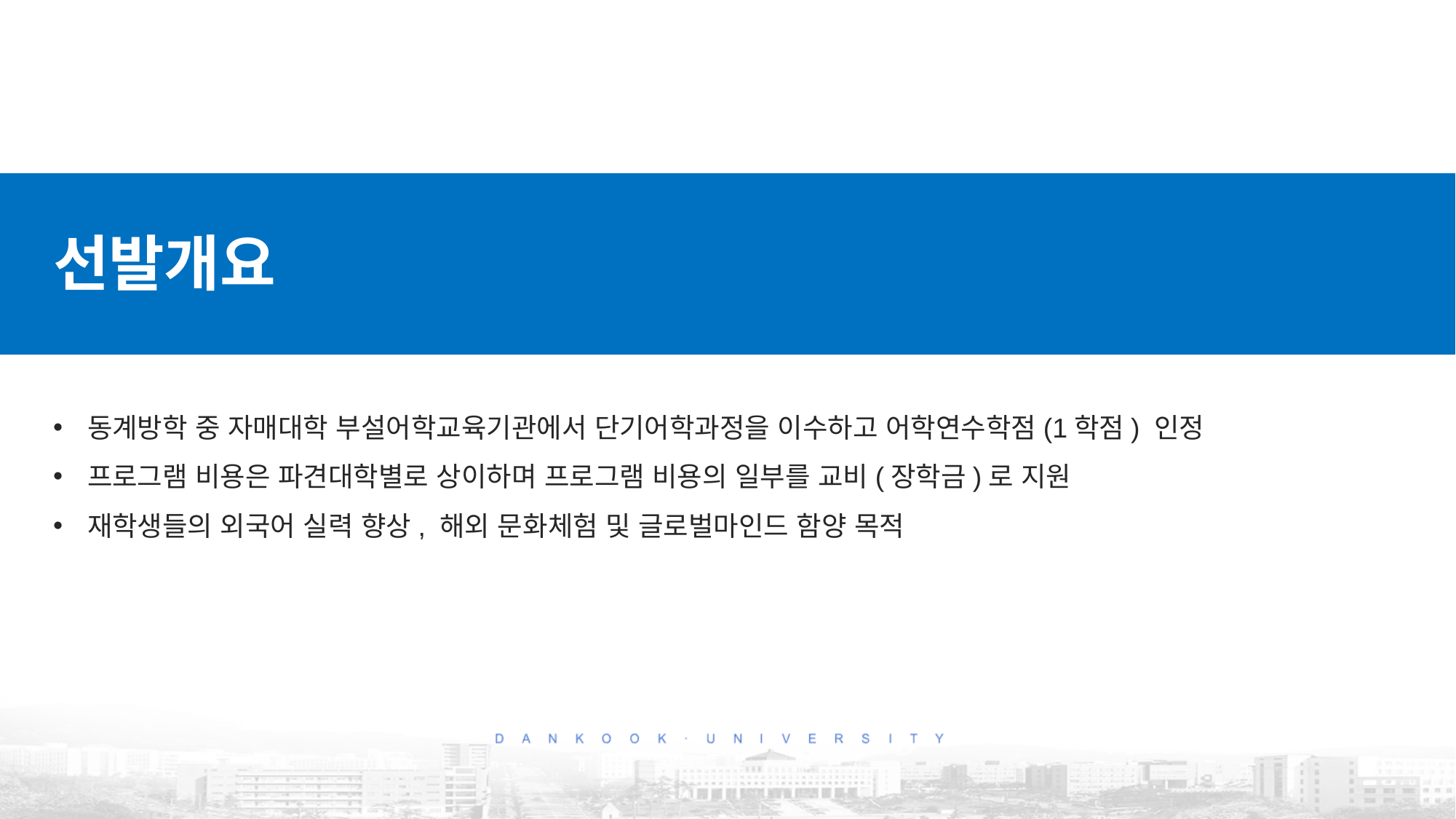

선발개요
동계방학 중 자매대학 부설어학교육기관에서 단기어학과정을 이수하고 어학연수학점(1학점) 인정
프로그램 비용은 파견대학별로 상이하며 프로그램 비용의 일부를 교비(장학금)로 지원
재학생들의 외국어 실력 향상, 해외 문화체험 및 글로벌마인드 함양 목적